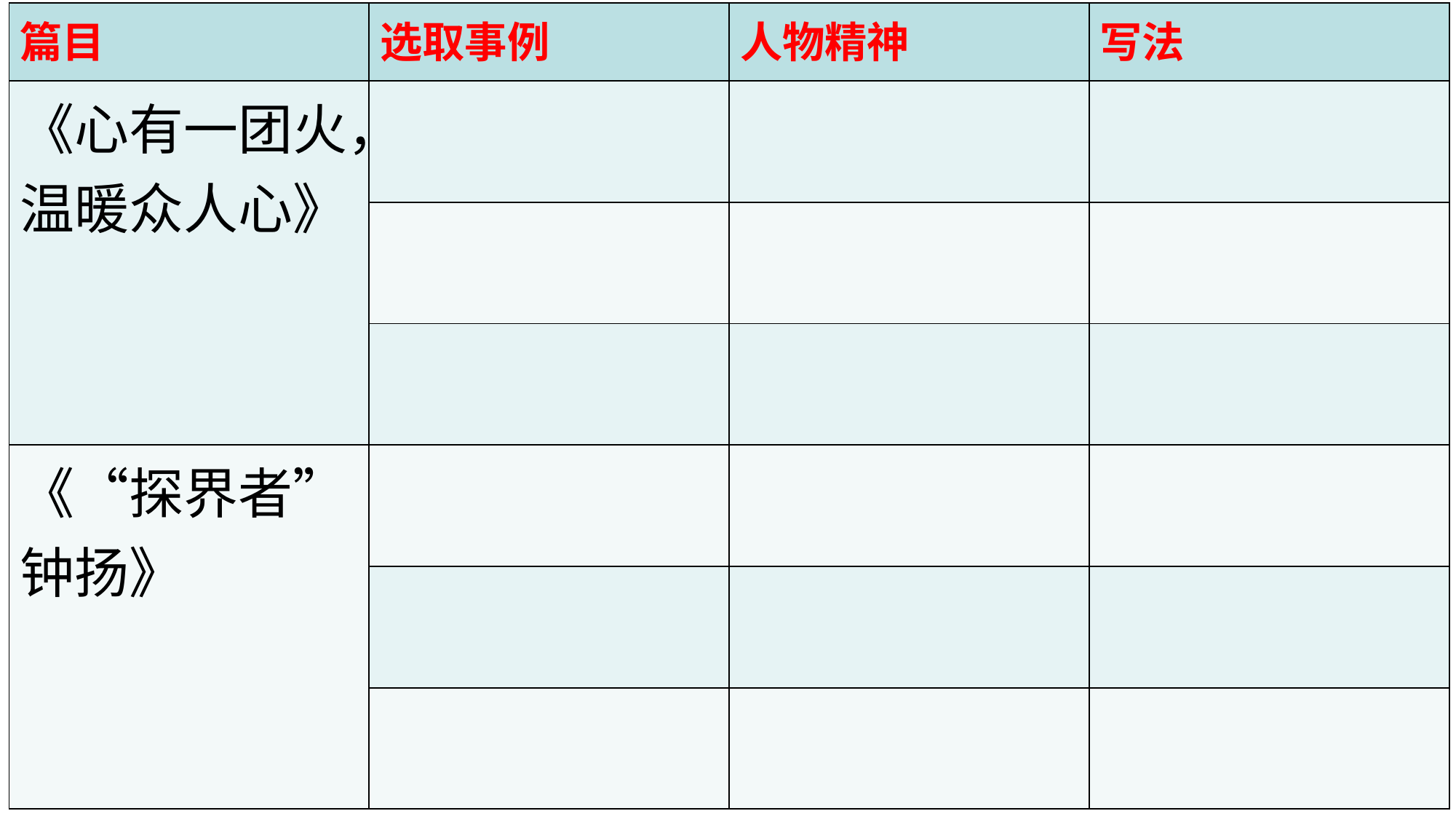

| 篇目 | 选取事例 | 人物精神 | 写法 |
| --- | --- | --- | --- |
| 《心有一团火，温暖众人心》 |  |  |  |
|  |  |  |  |
|  |  |  |  |
| 《“探界者”钟扬》 |  |  |  |
|  |  |  |  |
|  |  |  |  |
#